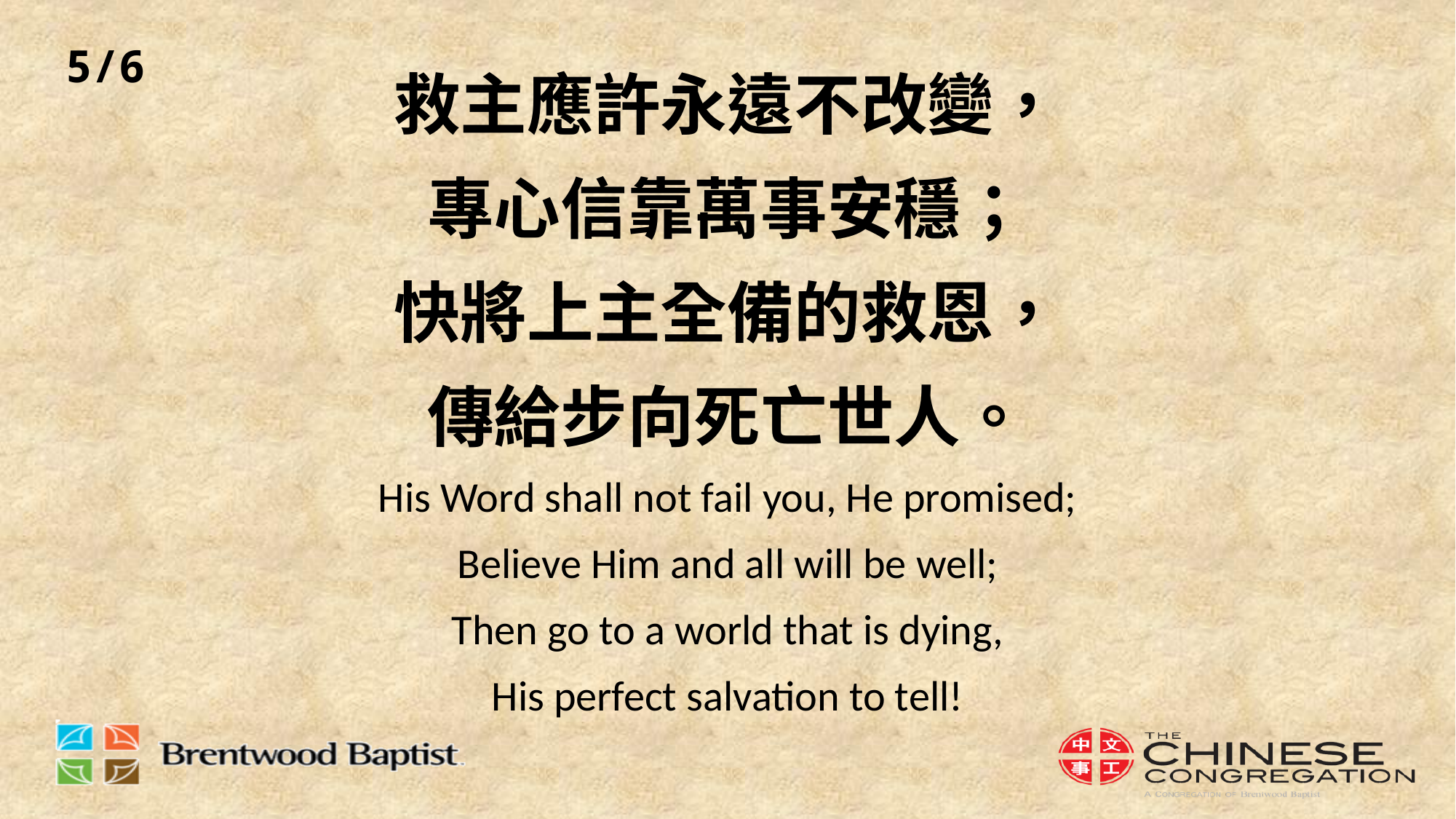

# 救主應許永遠不改變， 專心信靠萬事安穩； 快將上主全備的救恩， 傳給步向死亡世人。 His Word shall not fail you, He promised; Believe Him and all will be well; Then go to a world that is dying, His perfect salvation to tell!
5/6